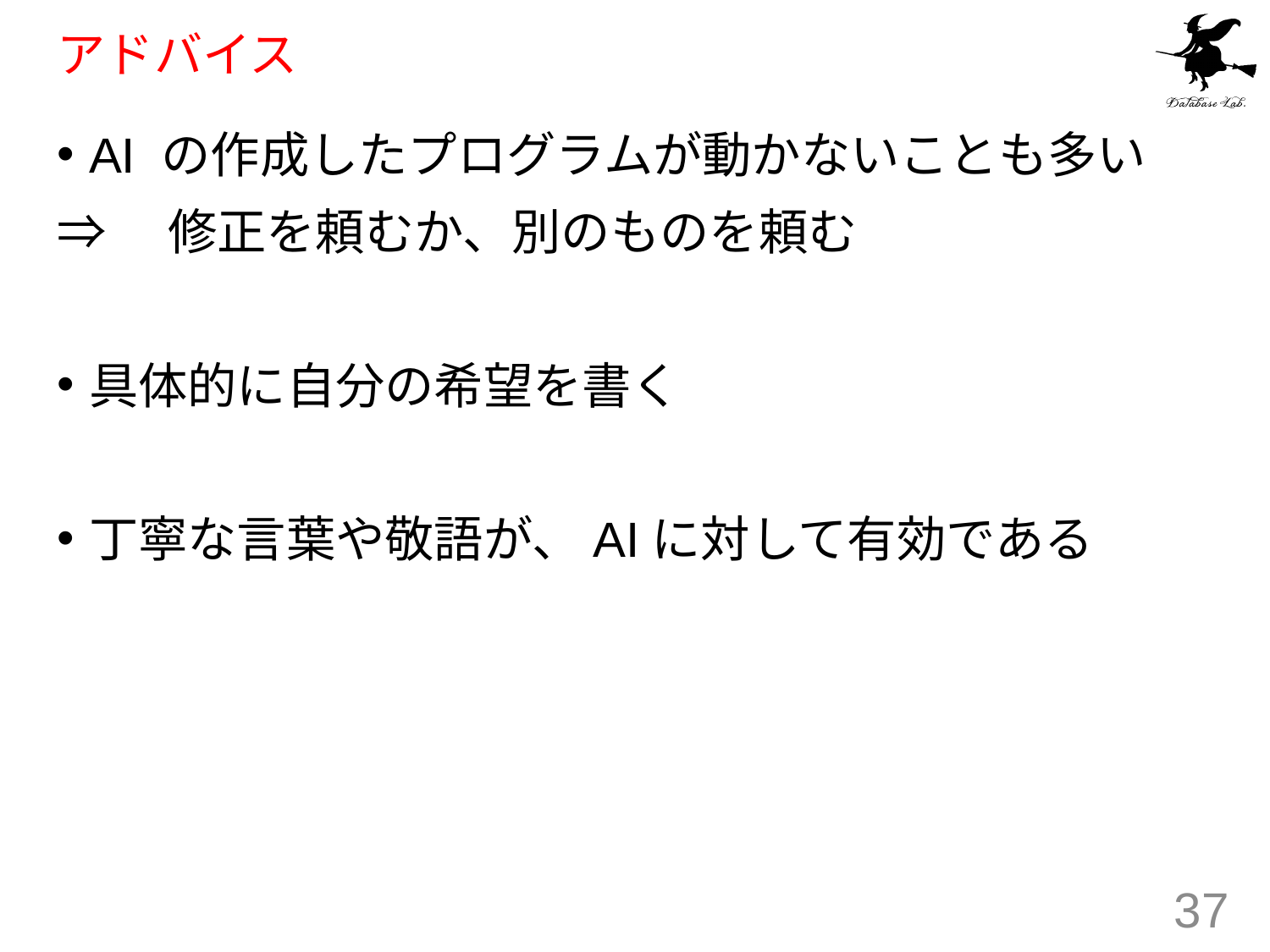

# アドバイス
AI の作成したプログラムが動かないことも多い
⇒　修正を頼むか、別のものを頼む

具体的に自分の希望を書く

丁寧な言葉や敬語が、AIに対して有効である
37